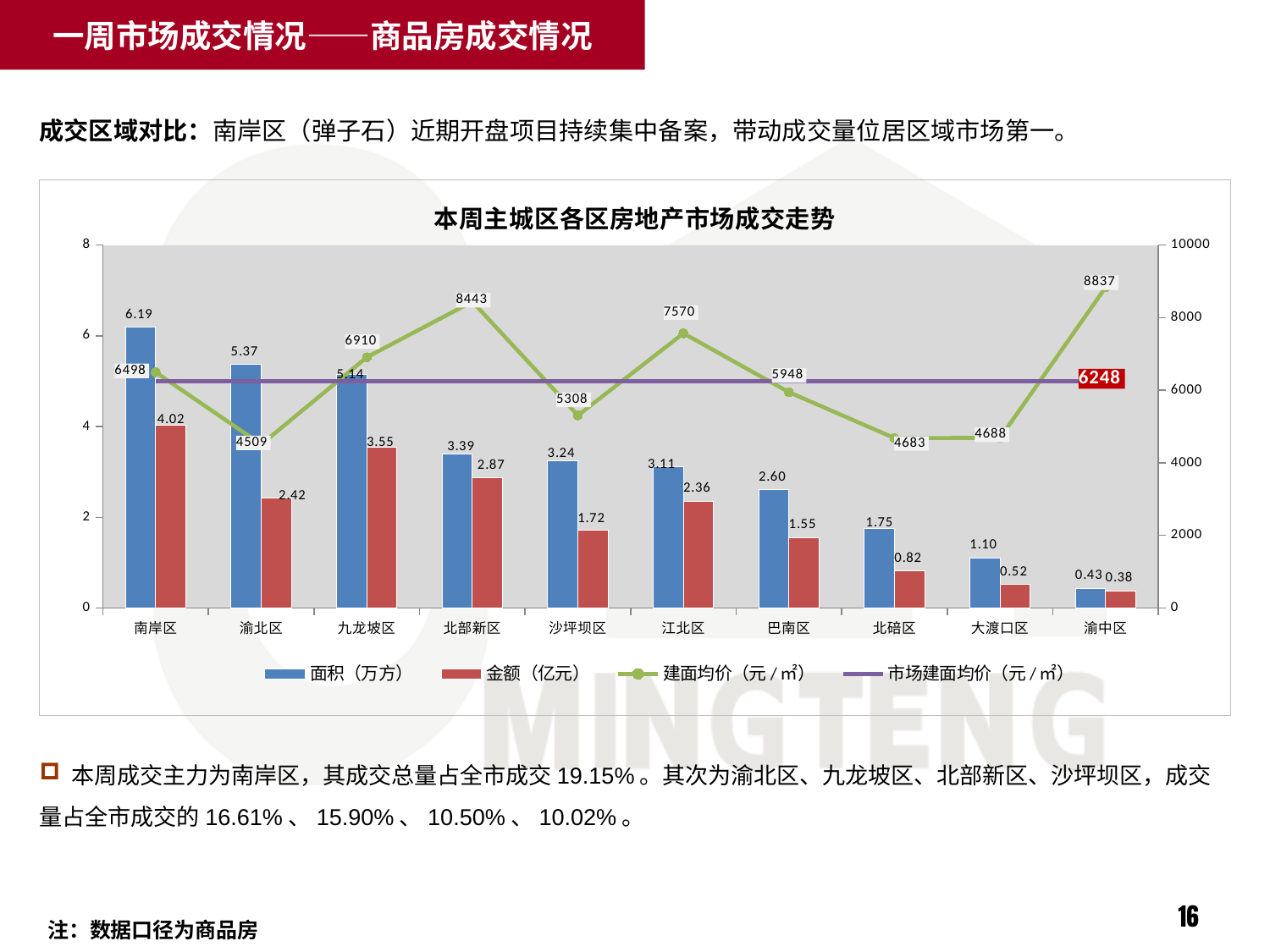

一周市场成交情况——商品房成交情况
成交区域对比：南岸区（弹子石）近期开盘项目持续集中备案，带动成交量位居区域市场第一。

### Chart

| Category | 面积（万方） | 金额（亿元） | 建面均价（元/㎡） | 市场建面均价（元/㎡） |
|---|---|---|---|---|
| 南岸区 | 6.190753 | 4.022540999999994 | 6497.660300774402 | 6248.24984790128 |
| 渝北区 | 5.3684039999999955 | 2.420601 | 4508.976969691556 | 6248.24984790128 |
| 九龙坡区 | 5.141273000000005 | 3.5526469999999963 | 6910.053210557005 | 6248.24984790128 |
| 北部新区 | 3.3934840000000004 | 2.8651419999999987 | 8443.069128954185 | 6248.24984790128 |
| 沙坪坝区 | 3.238162 | 1.7189039999999998 | 5308.270555951186 | 6248.24984790128 |
| 江北区 | 3.1112340000000005 | 2.3552029999999964 | 7569.996342287336 | 6248.24984790128 |
| 巴南区 | 2.604644 | 1.5491609999999998 | 5947.688052570717 | 6248.24984790128 |
| 北碚区 | 1.7483659999999999 | 0.8188170000000001 | 4683.327175202448 | 6248.24984790128 |
| 大渡口区 | 1.102818 | 0.5169779999999995 | 4687.790732469001 | 6248.24984790128 |
| 渝中区 | 0.4301950000000001 | 0.3801810000000003 | 8837.410941549764 | 6248.24984790128 |
 本周成交主力为南岸区，其成交总量占全市成交19.15%。其次为渝北区、九龙坡区、北部新区、沙坪坝区，成交量占全市成交的16.61%、15.90%、10.50%、10.02%。
16
注：数据口径为商品房